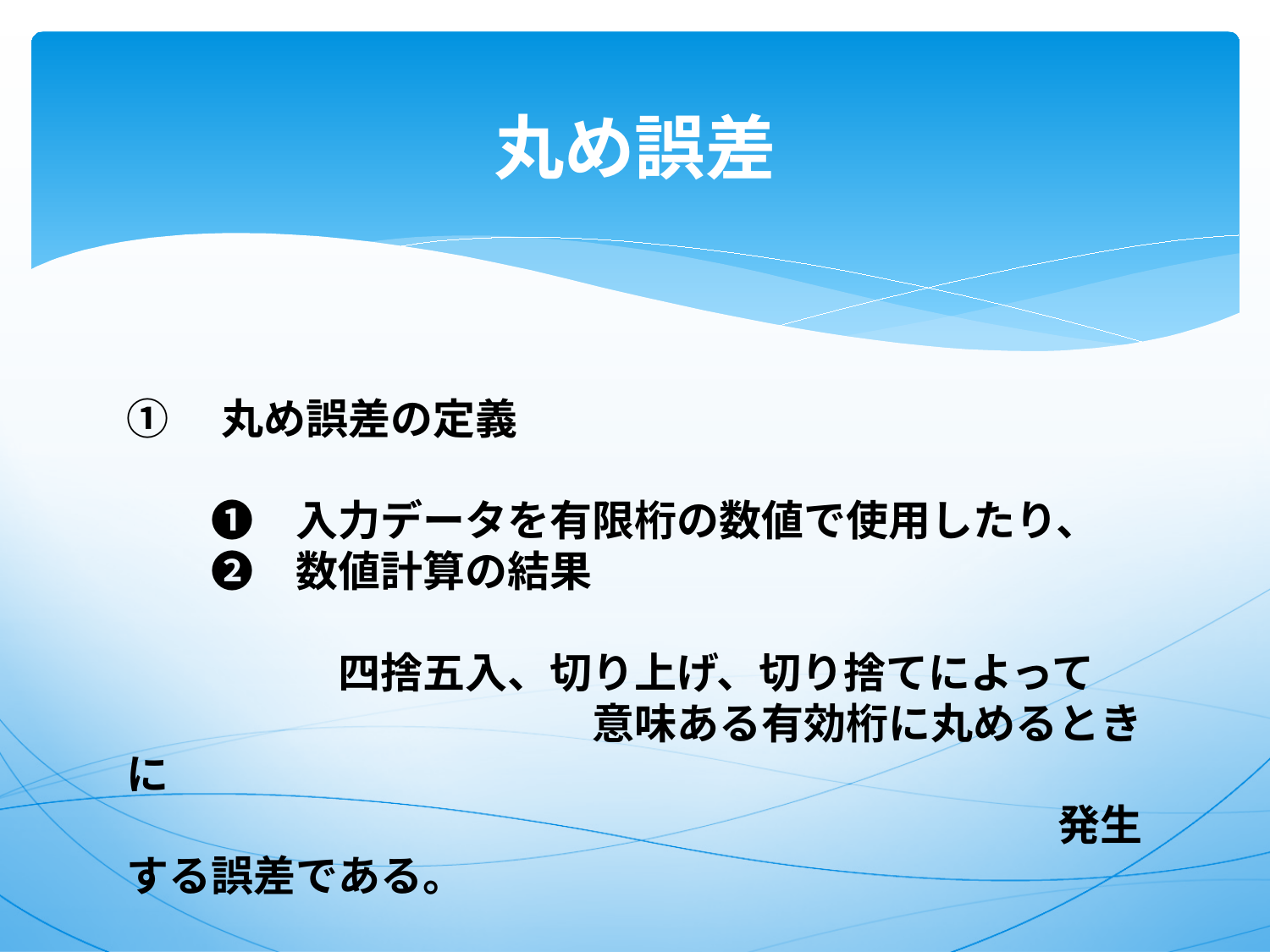

# 丸め誤差
①　丸め誤差の定義

　　❶　入力データを有限桁の数値で使用したり、
　　❷　数値計算の結果

　　　　　四捨五入、切り上げ、切り捨てによって
　　　　　　　　　　　意味ある有効桁に丸めるときに
　　　　　　　　　　　　　　　　　　　　　　発生する誤差である。